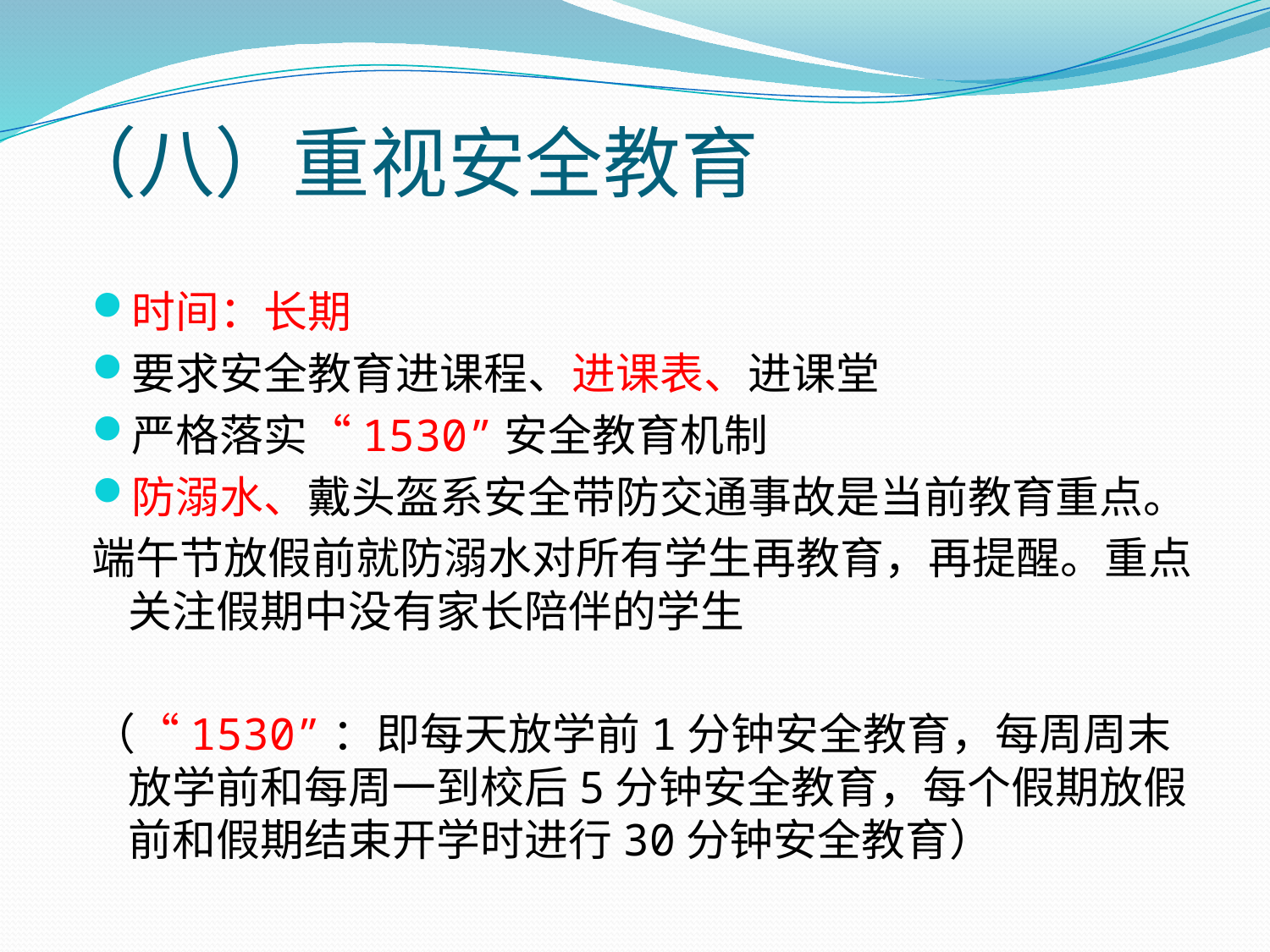

# （八）重视安全教育
时间：长期
要求安全教育进课程、进课表、进课堂
严格落实“1530”安全教育机制
防溺水、戴头盔系安全带防交通事故是当前教育重点。
端午节放假前就防溺水对所有学生再教育，再提醒。重点关注假期中没有家长陪伴的学生

（“1530”：即每天放学前1分钟安全教育，每周周末放学前和每周一到校后5分钟安全教育，每个假期放假前和假期结束开学时进行30分钟安全教育）